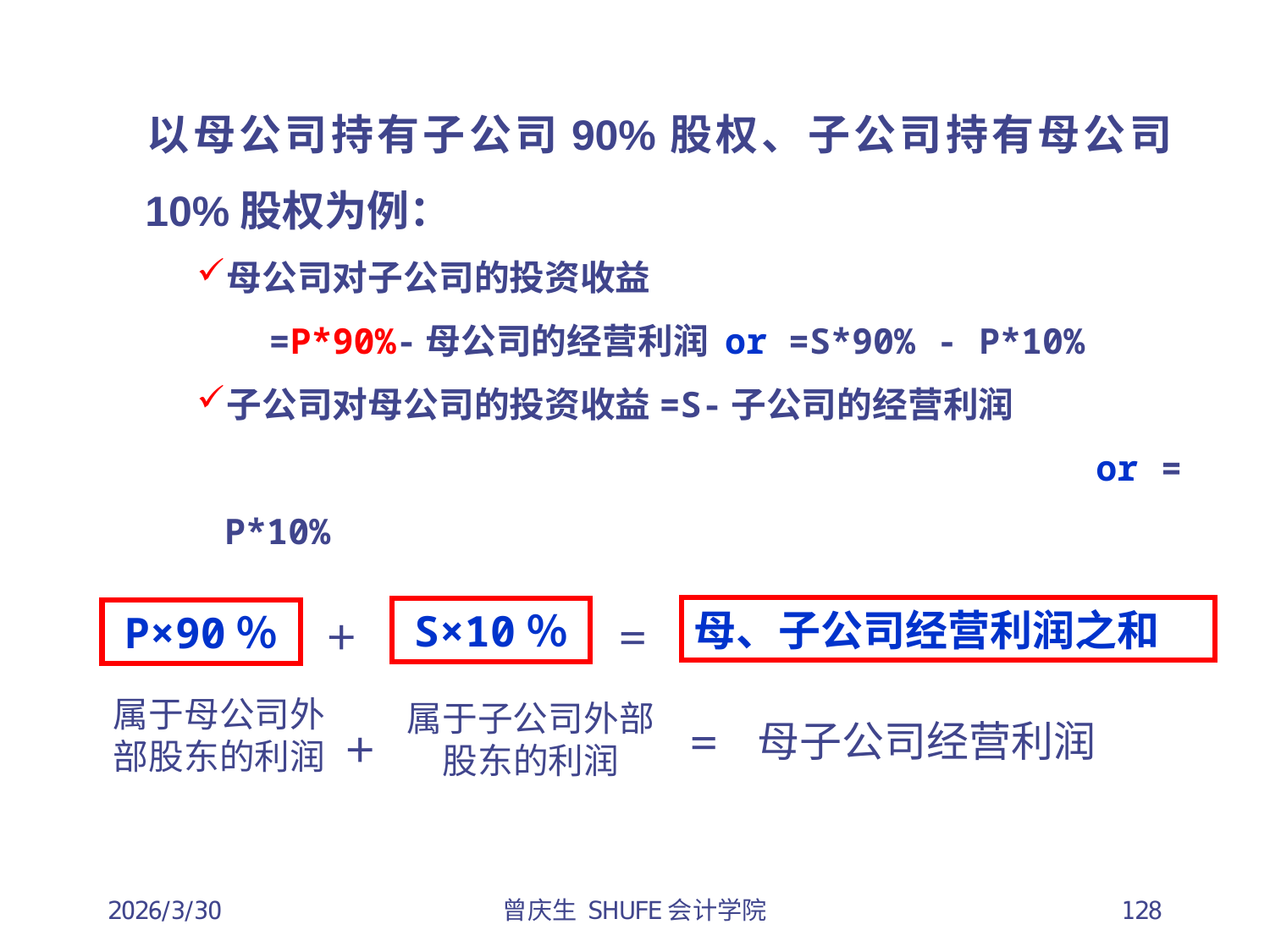

以母公司持有子公司90%股权、子公司持有母公司10%股权为例：
母公司对子公司的投资收益
  =P*90%-母公司的经营利润 or =S*90% - P*10%
子公司对母公司的投资收益=S-子公司的经营利润
                                      or = P*10%
母、子公司经营利润之和
S×10％
P×90％
+
=
属于母公司外部股东的利润
属于子公司外部股东的利润
母子公司经营利润
=
+
2026/3/30
曾庆生 SHUFE会计学院
128